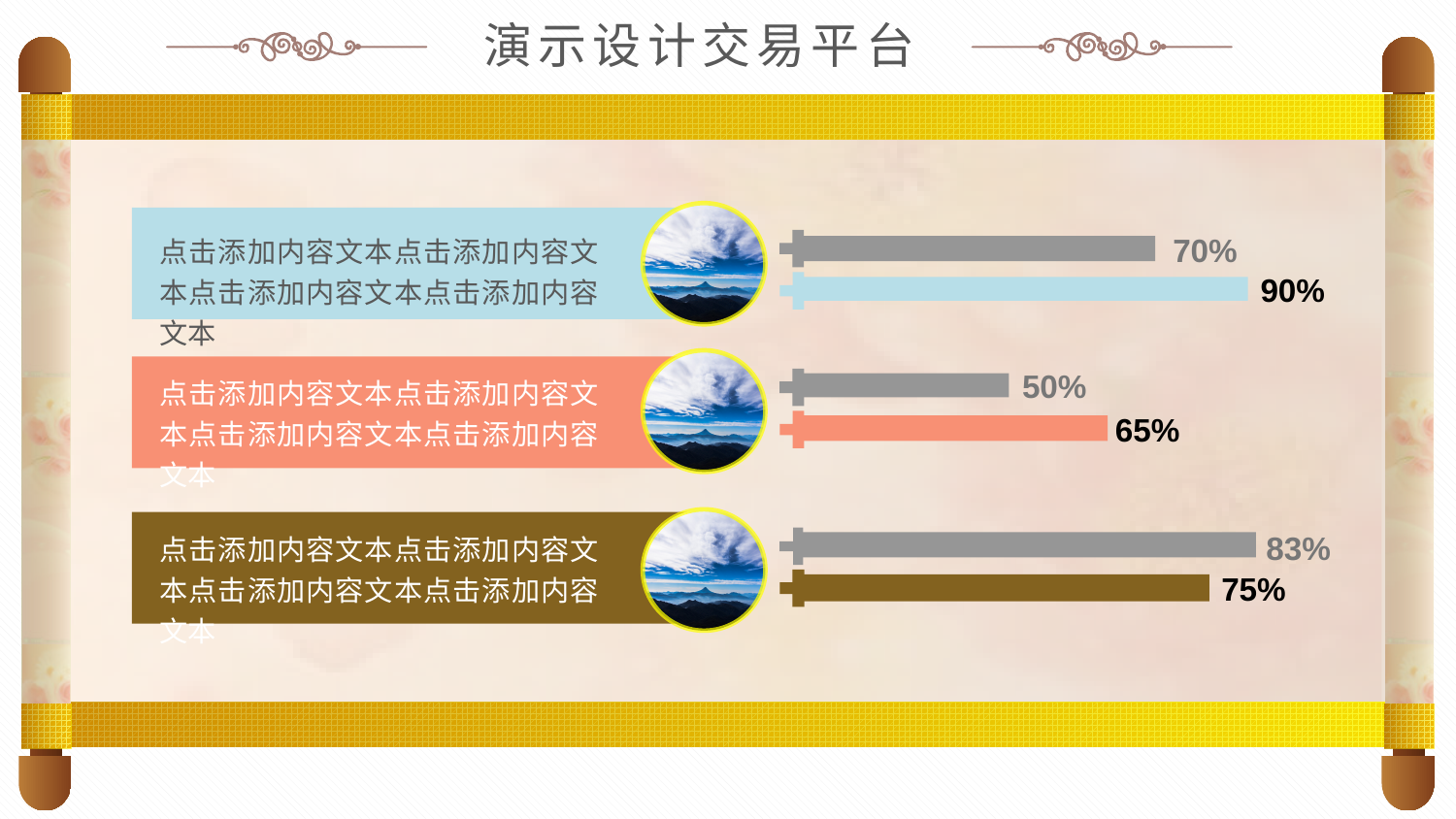

演示设计交易平台

70%

90%

50%

65%

83%

75%

点击添加内容文本点击添加内容文本点击添加内容文本点击添加内容文本
点击添加内容文本点击添加内容文本点击添加内容文本点击添加内容文本
点击添加内容文本点击添加内容文本点击添加内容文本点击添加内容文本